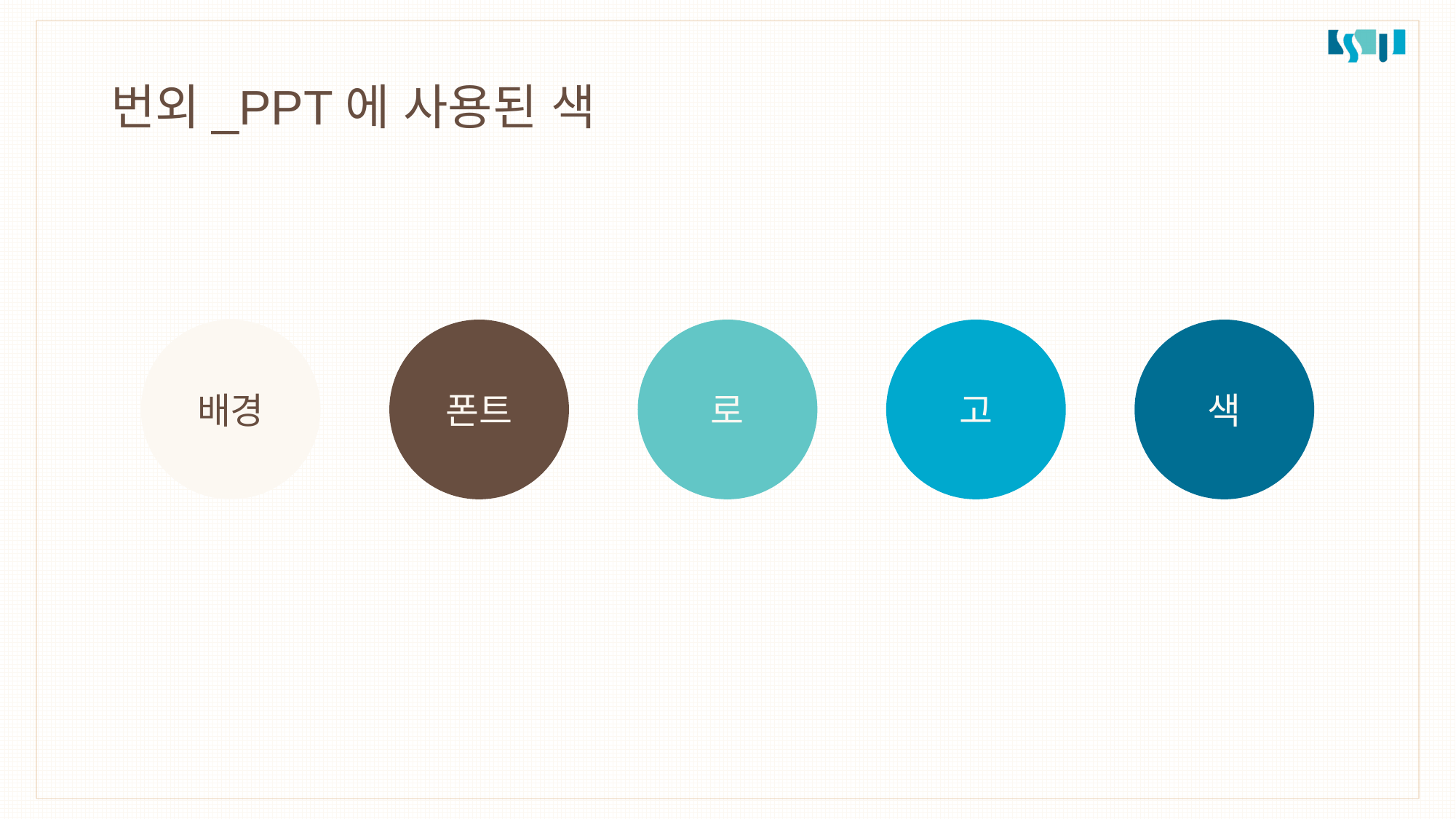

# 번외_PPT에 사용된 색
배경
폰트
로
고
색